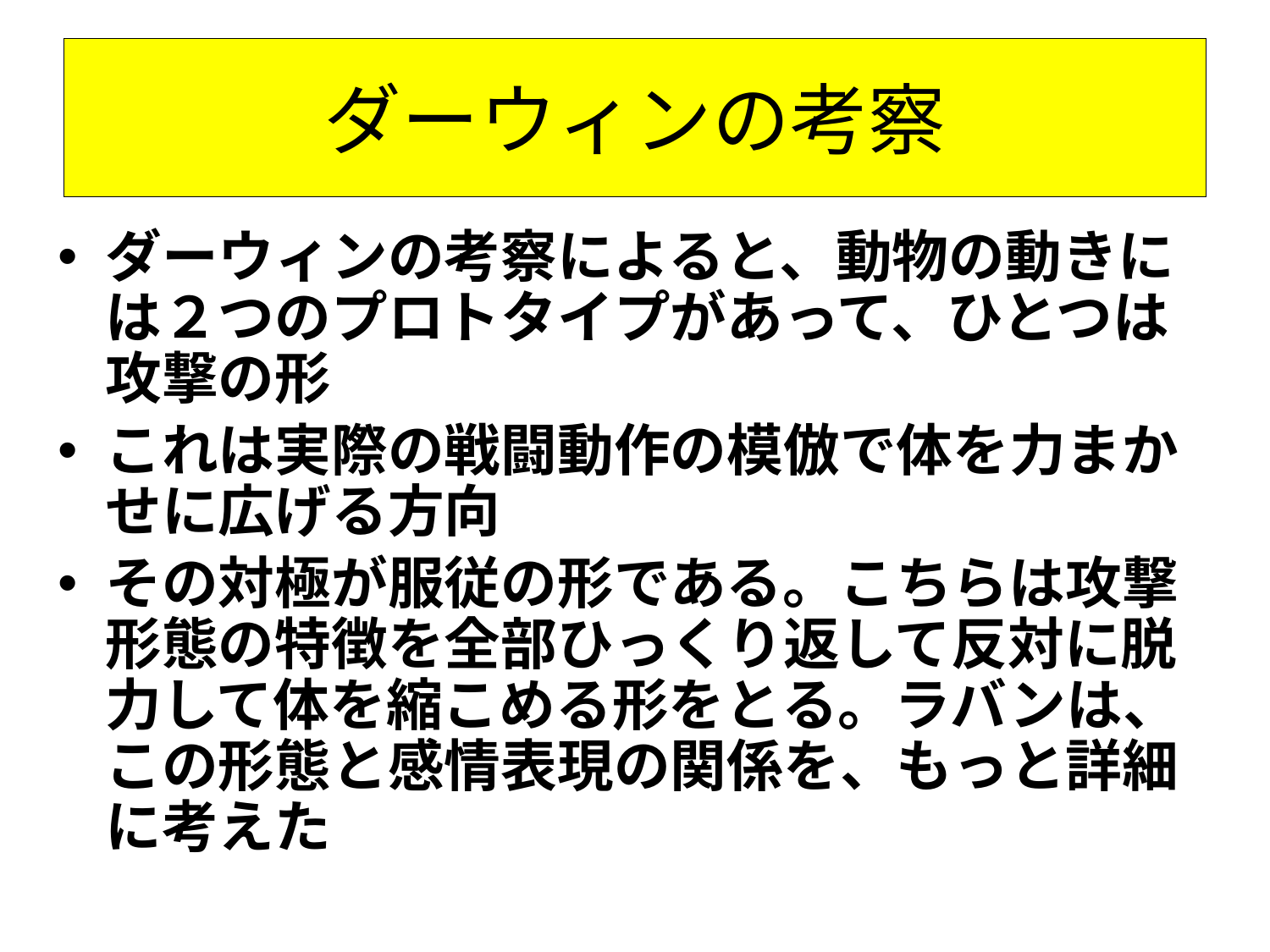

# ダーウィンの考察
ダーウィンの考察によると、動物の動きには２つのプロトタイプがあって、ひとつは攻撃の形
これは実際の戦闘動作の模倣で体を力まかせに広げる方向
その対極が服従の形である。こちらは攻撃形態の特徴を全部ひっくり返して反対に脱力して体を縮こめる形をとる。ラバンは、この形態と感情表現の関係を、もっと詳細に考えた